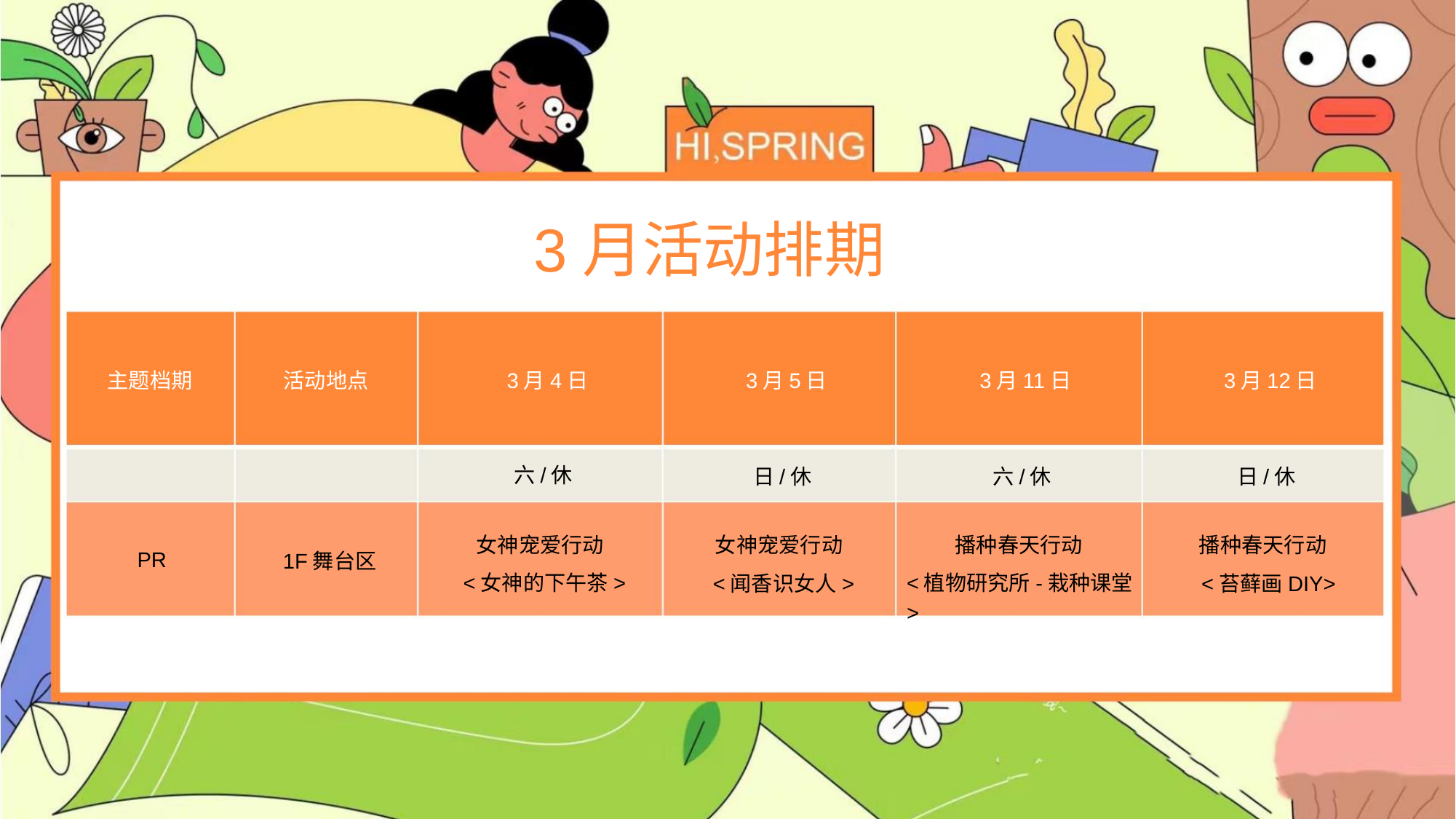

3月活动排期
主题档期
活动地点
1F舞台区
3月4日
3月5日
日/休
3月11日
六/休
3月12日
日/休
六/休
女神宠爱行动
女神宠爱行动
<闻香识女人>
播种春天行动
播种春天行动
<苔藓画DIY>
PR
<女神的下午茶>
<植物研究所-栽种课堂>